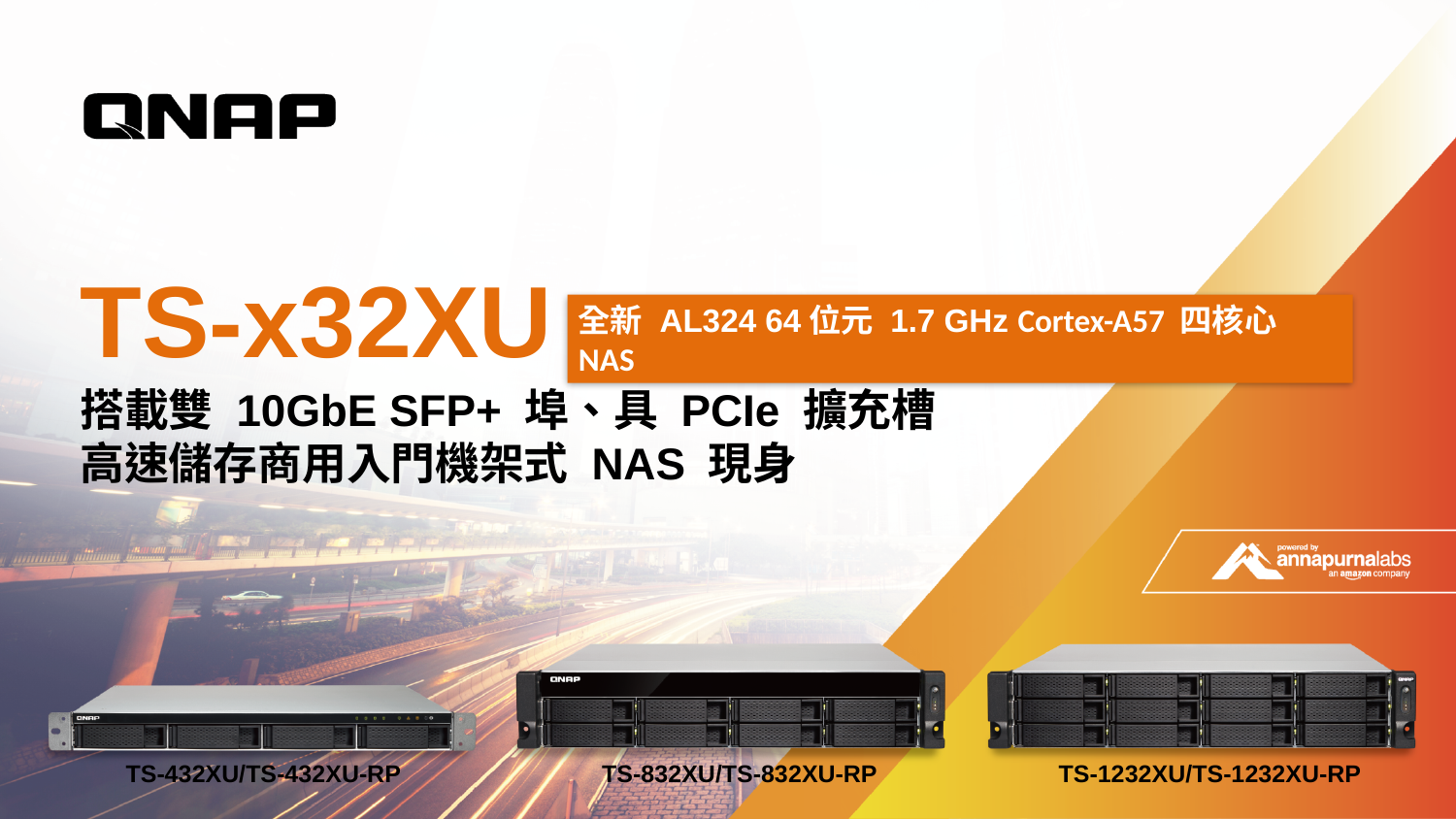

TS-x32XU
全新 AL324 64位元 1.7 GHz Cortex-A57 四核心 NAS
搭載雙 10GbE SFP+ 埠、具 PCIe 擴充槽
高速儲存商用入門機架式 NAS 現身
TS-432XU/TS-432XU-RP
TS-832XU/TS-832XU-RP
TS-1232XU/TS-1232XU-RP